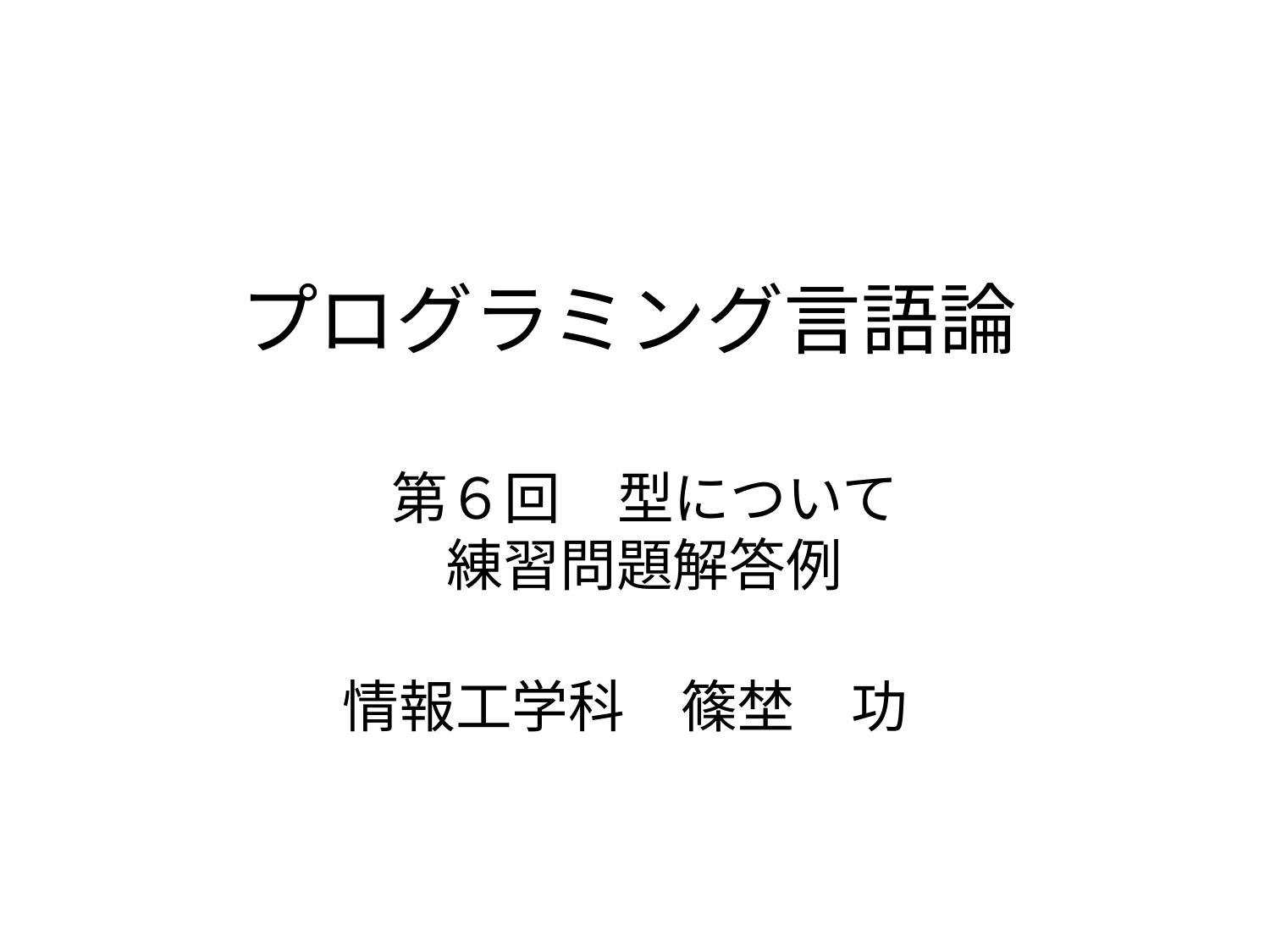

# プログラミング言語論
第６回　型について
練習問題解答例
情報工学科　篠埜　功